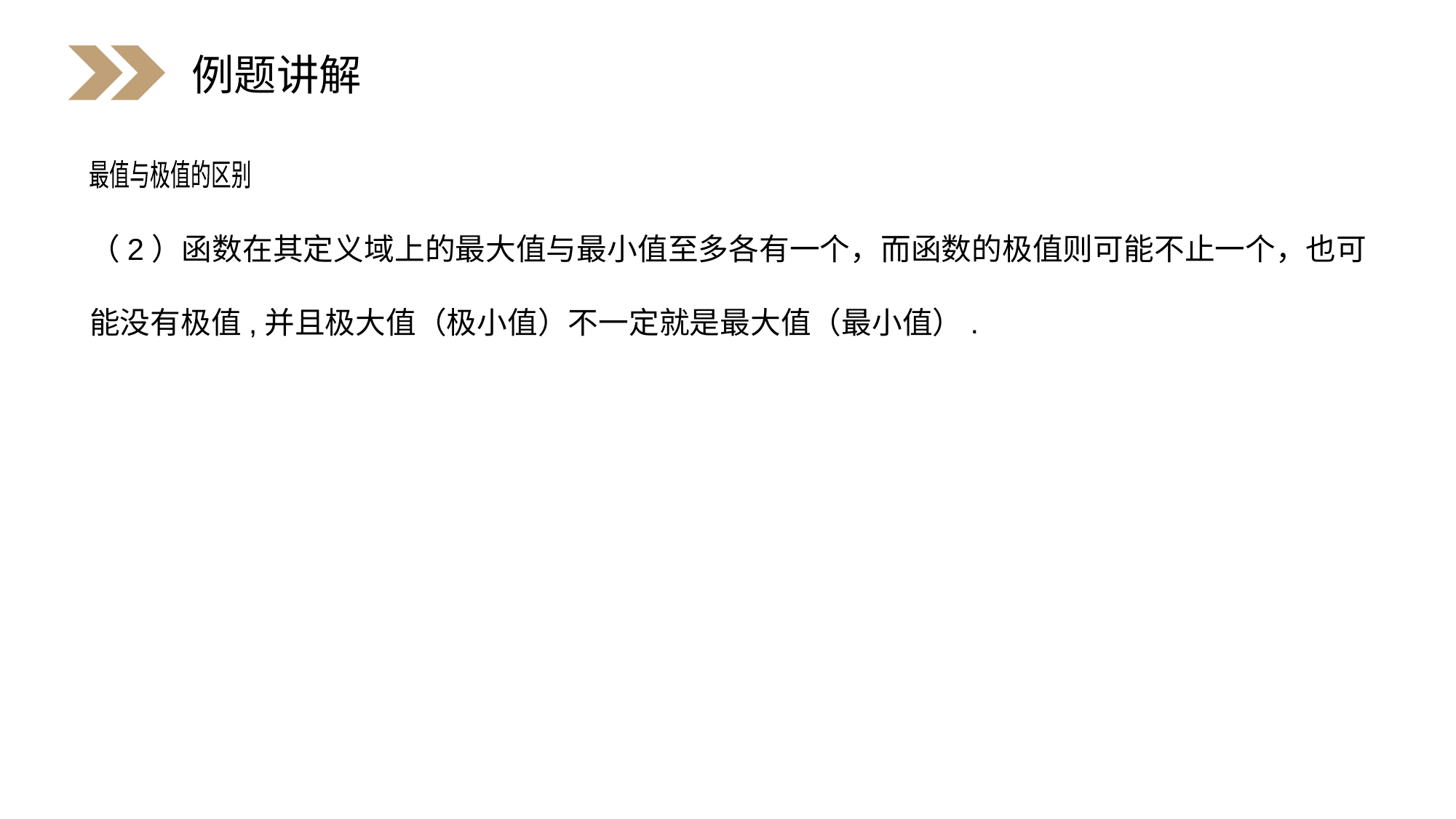

例题讲解
最值与极值的区别
（2）函数在其定义域上的最大值与最小值至多各有一个，而函数的极值则可能不止一个，也可能没有极值,并且极大值（极小值）不一定就是最大值（最小值）.